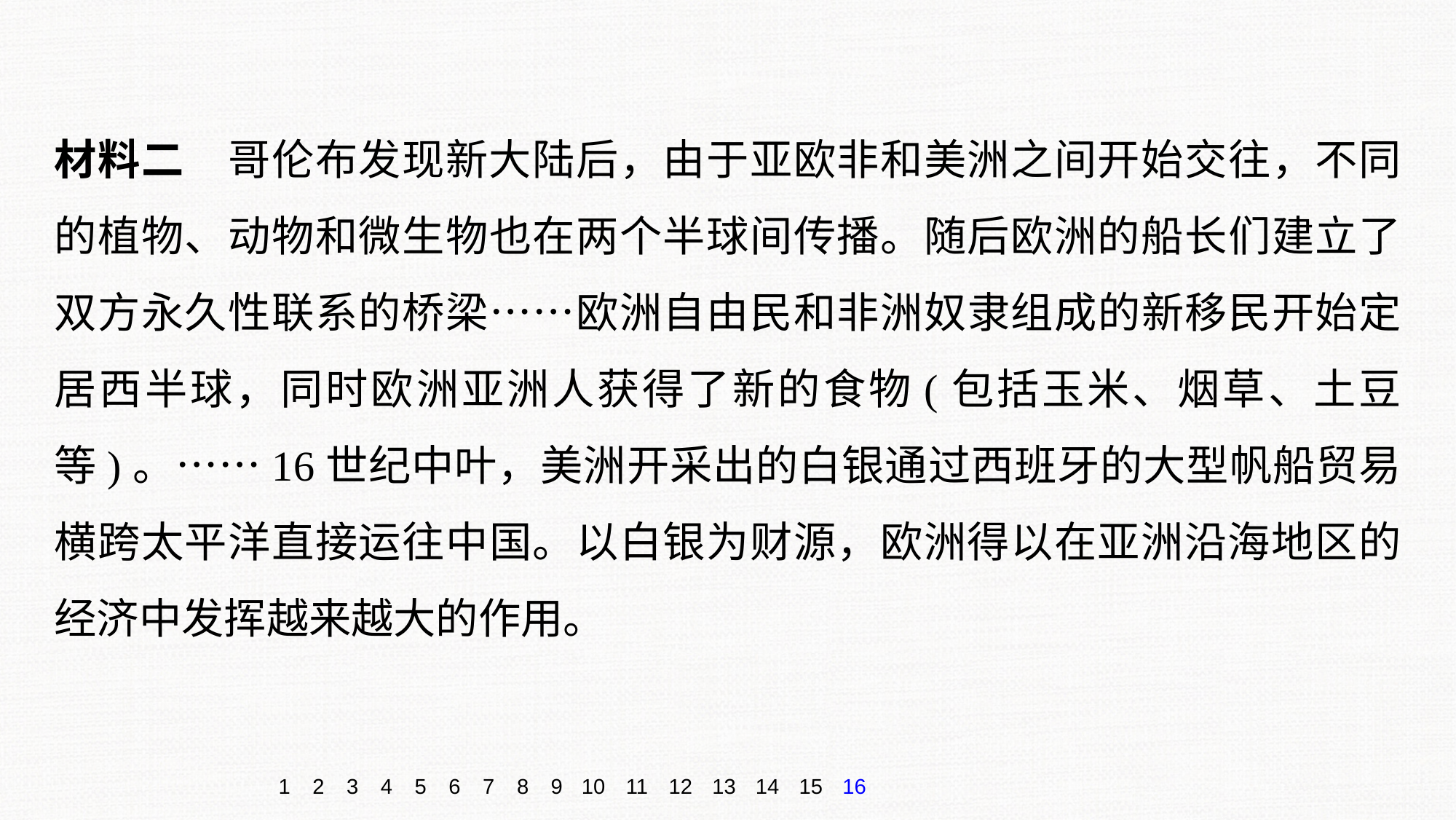

材料二　哥伦布发现新大陆后，由于亚欧非和美洲之间开始交往，不同的植物、动物和微生物也在两个半球间传播。随后欧洲的船长们建立了双方永久性联系的桥梁……欧洲自由民和非洲奴隶组成的新移民开始定居西半球，同时欧洲亚洲人获得了新的食物(包括玉米、烟草、土豆等)。……16世纪中叶，美洲开采出的白银通过西班牙的大型帆船贸易横跨太平洋直接运往中国。以白银为财源，欧洲得以在亚洲沿海地区的经济中发挥越来越大的作用。
1
2
3
4
5
6
7
8
9
10
11
12
13
14
15
16